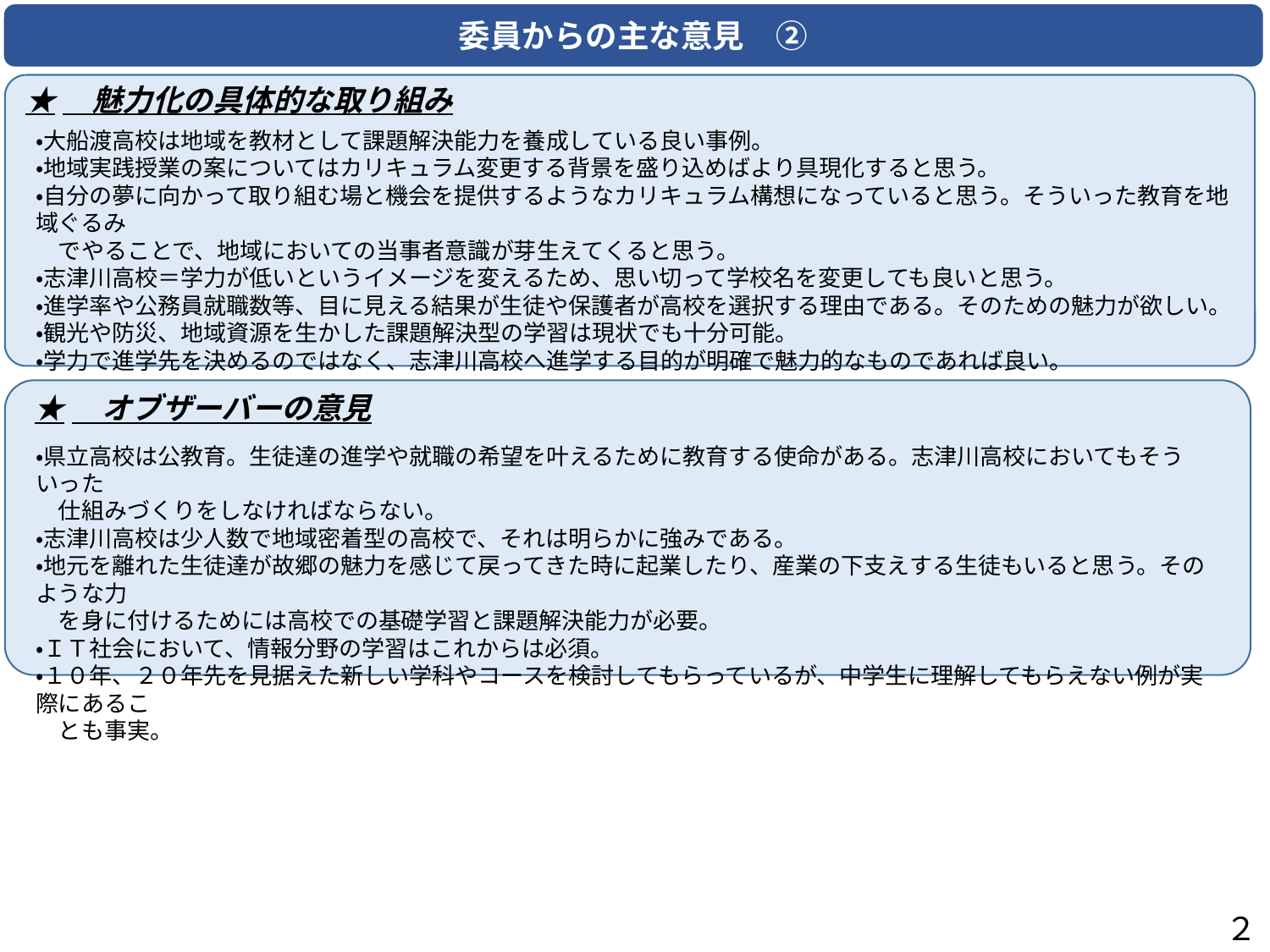

委員からの主な意見　②
★　魅力化の具体的な取り組み

・大船渡高校は地域を教材として課題解決能力を養成している良い事例。
・地域実践授業の案についてはカリキュラム変更する背景を盛り込めばより具現化すると思う。
・自分の夢に向かって取り組む場と機会を提供するようなカリキュラム構想になっていると思う。そういった教育を地域ぐるみ
　でやることで、地域においての当事者意識が芽生えてくると思う。
・志津川高校＝学力が低いというイメージを変えるため、思い切って学校名を変更しても良いと思う。
・進学率や公務員就職数等、目に見える結果が生徒や保護者が高校を選択する理由である。そのための魅力が欲しい。
・観光や防災、地域資源を生かした課題解決型の学習は現状でも十分可能。
・学力で進学先を決めるのではなく、志津川高校へ進学する目的が明確で魅力的なものであれば良い。

★　オブザーバーの意見
・県立高校は公教育。生徒達の進学や就職の希望を叶えるために教育する使命がある。志津川高校においてもそういった
　仕組みづくりをしなければならない。
・志津川高校は少人数で地域密着型の高校で、それは明らかに強みである。
・地元を離れた生徒達が故郷の魅力を感じて戻ってきた時に起業したり、産業の下支えする生徒もいると思う。そのような力
　を身に付けるためには高校での基礎学習と課題解決能力が必要。
・ＩＴ社会において、情報分野の学習はこれからは必須。
・１０年、２０年先を見据えた新しい学科やコースを検討してもらっているが、中学生に理解してもらえない例が実際にあるこ
　とも事実。

２